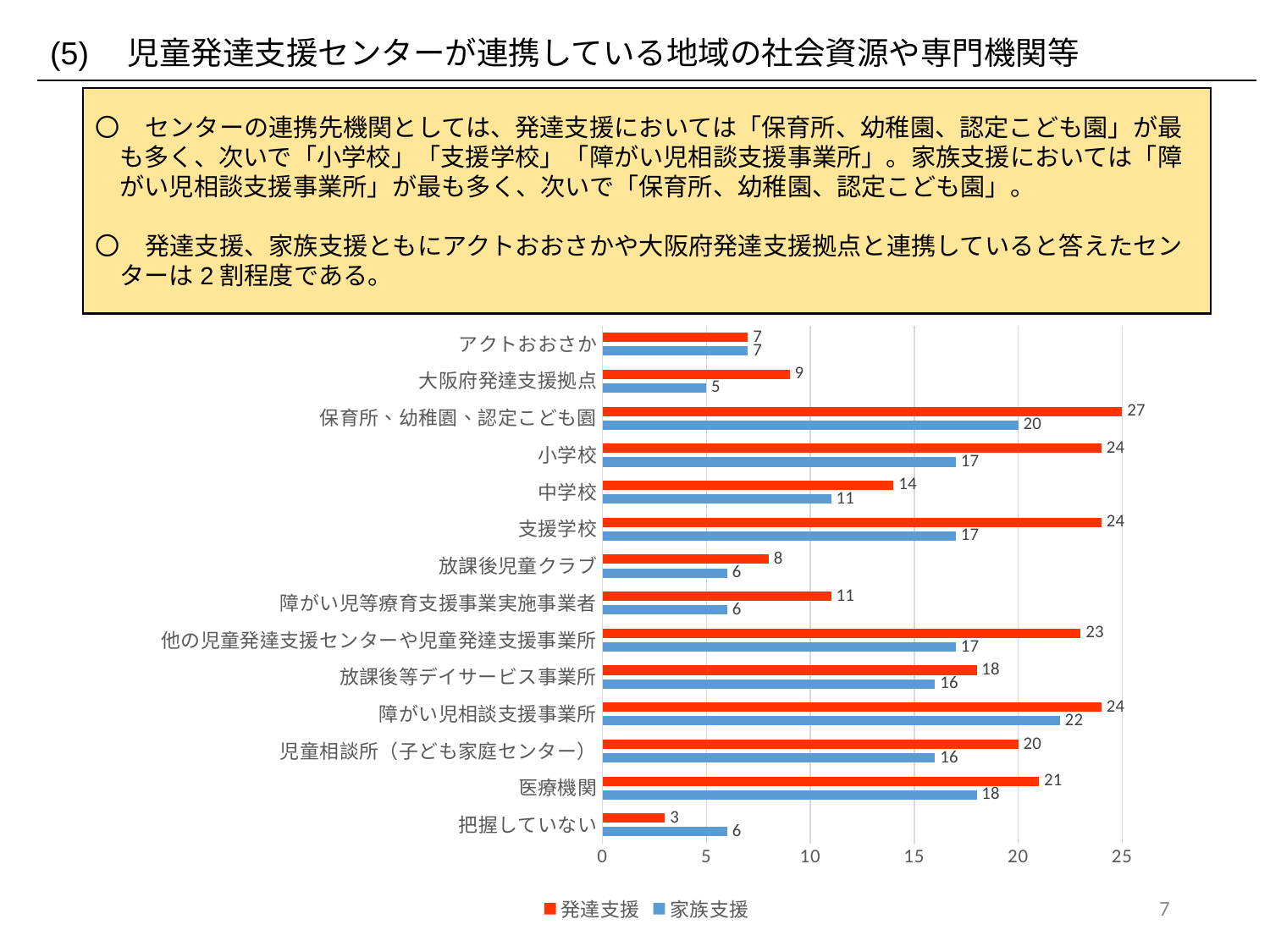

| (5)　児童発達支援センターが連携している地域の社会資源や専門機関等 |
| --- |
〇　センターの連携先機関としては、発達支援においては「保育所、幼稚園、認定こども園」が最も多く、次いで「小学校」「支援学校」「障がい児相談支援事業所」。家族支援においては「障がい児相談支援事業所」が最も多く、次いで「保育所、幼稚園、認定こども園」。

〇　発達支援、家族支援ともにアクトおおさかや大阪府発達支援拠点と連携していると答えたセンターは2割程度である。

### Chart

| Category | 家族支援 | 発達支援 |
|---|---|---|
| 把握していない | 6.0 | 3.0 |
| 医療機関 | 18.0 | 21.0 |
| 児童相談所（子ども家庭センター） | 16.0 | 20.0 |
| 障がい児相談支援事業所 | 22.0 | 24.0 |
| 放課後等デイサービス事業所 | 16.0 | 18.0 |
| 他の児童発達支援センターや児童発達支援事業所 | 17.0 | 23.0 |
| 障がい児等療育支援事業実施事業者 | 6.0 | 11.0 |
| 放課後児童クラブ | 6.0 | 8.0 |
| 支援学校 | 17.0 | 24.0 |
| 中学校 | 11.0 | 14.0 |
| 小学校 | 17.0 | 24.0 |
| 保育所、幼稚園、認定こども園 | 20.0 | 27.0 |
| 大阪府発達支援拠点 | 5.0 | 9.0 |
| アクトおおさか | 7.0 | 7.0 |
7